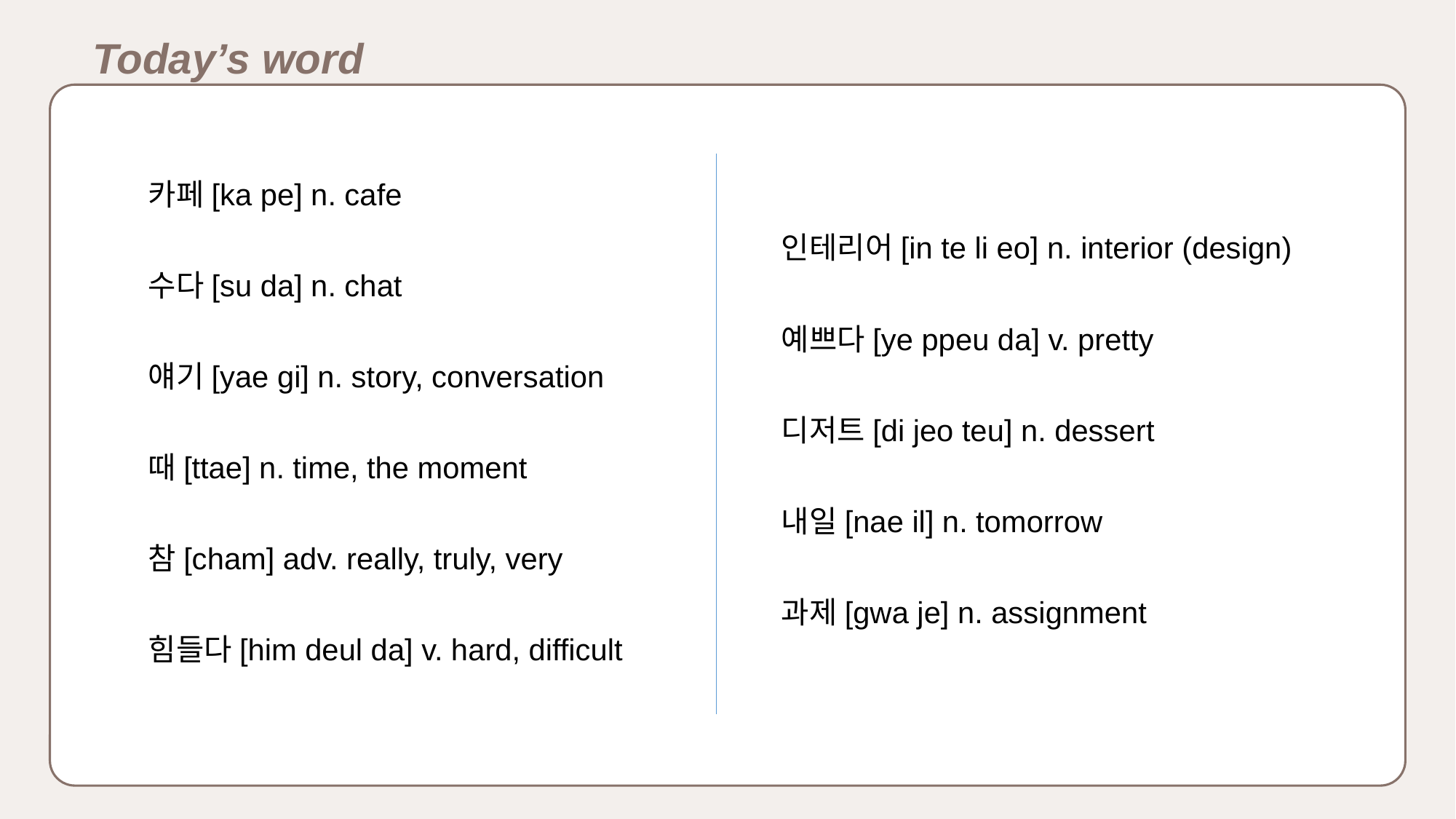

Today’s word

카페[ka pe] n. cafe
수다[su da] n. chat
얘기[yae gi] n. story, conversation
때[ttae] n. time, the moment
참[cham] adv. really, truly, very
힘들다[him deul da] v. hard, difficult

인테리어[in te li eo] n. interior (design)
예쁘다[ye ppeu da] v. pretty
디저트[di jeo teu] n. dessert
내일[nae il] n. tomorrow
과제[gwa je] n. assignment